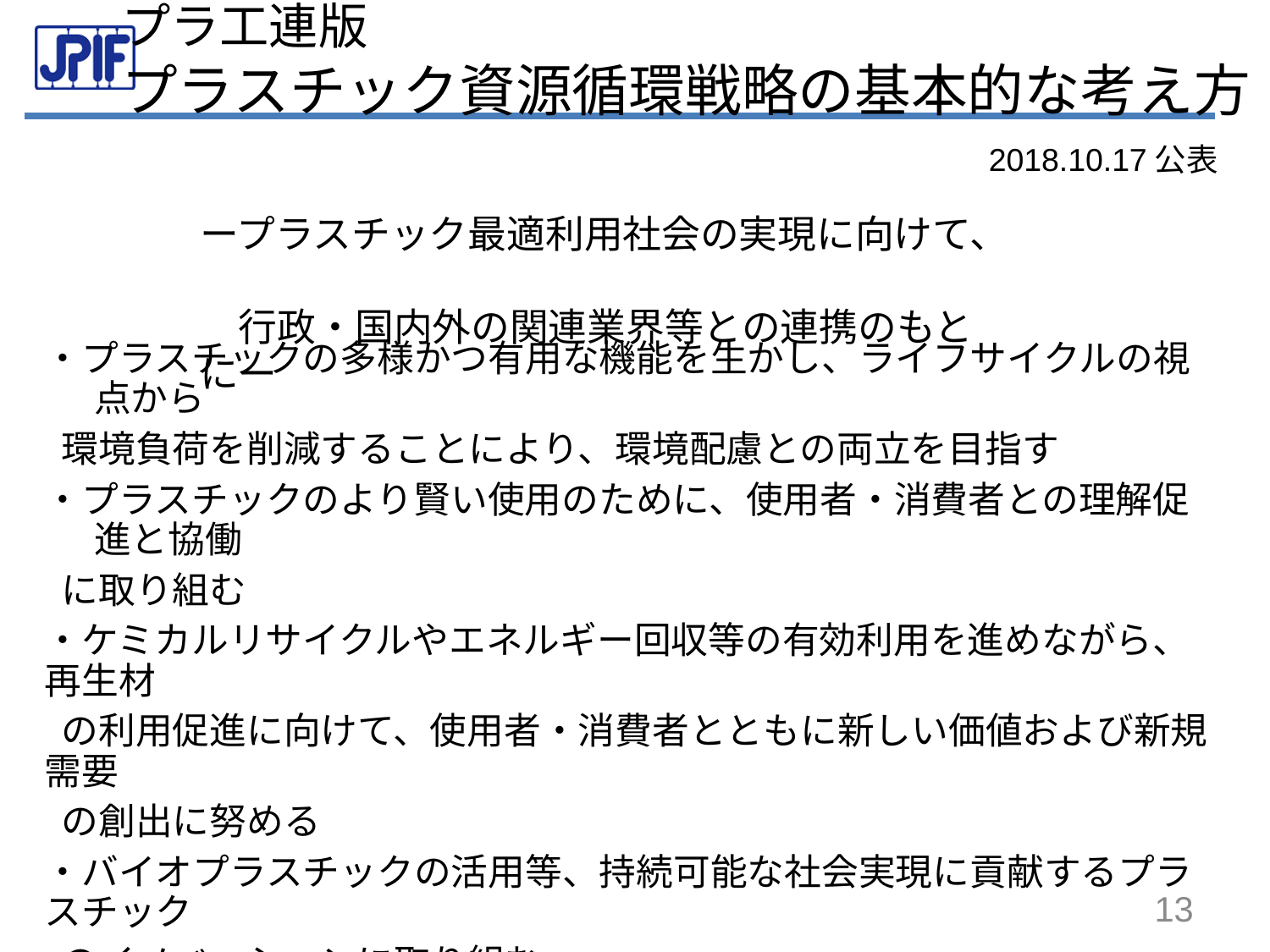

プラ工連版
プラスチック資源循環戦略の基本的な考え方
2018.10.17公表
ープラスチック最適利用社会の実現に向けて、
　行政・国内外の関連業界等との連携のもとにー
・プラスチックの多様かつ有用な機能を生かし、ライフサイクルの視点から
 環境負荷を削減することにより、環境配慮との両立を目指す
・プラスチックのより賢い使用のために、使用者・消費者との理解促進と協働
 に取り組む
・ケミカルリサイクルやエネルギー回収等の有効利用を進めながら、再生材
 の利用促進に向けて、使用者・消費者とともに新しい価値および新規需要
 の創出に努める
・バイオプラスチックの活用等、持続可能な社会実現に貢献するプラスチック
 のイノベーションに取り組む
・プラスチック業界が率先してサプライチェーンを通じた海洋プラスチック問題
 の解決に取り組む
13